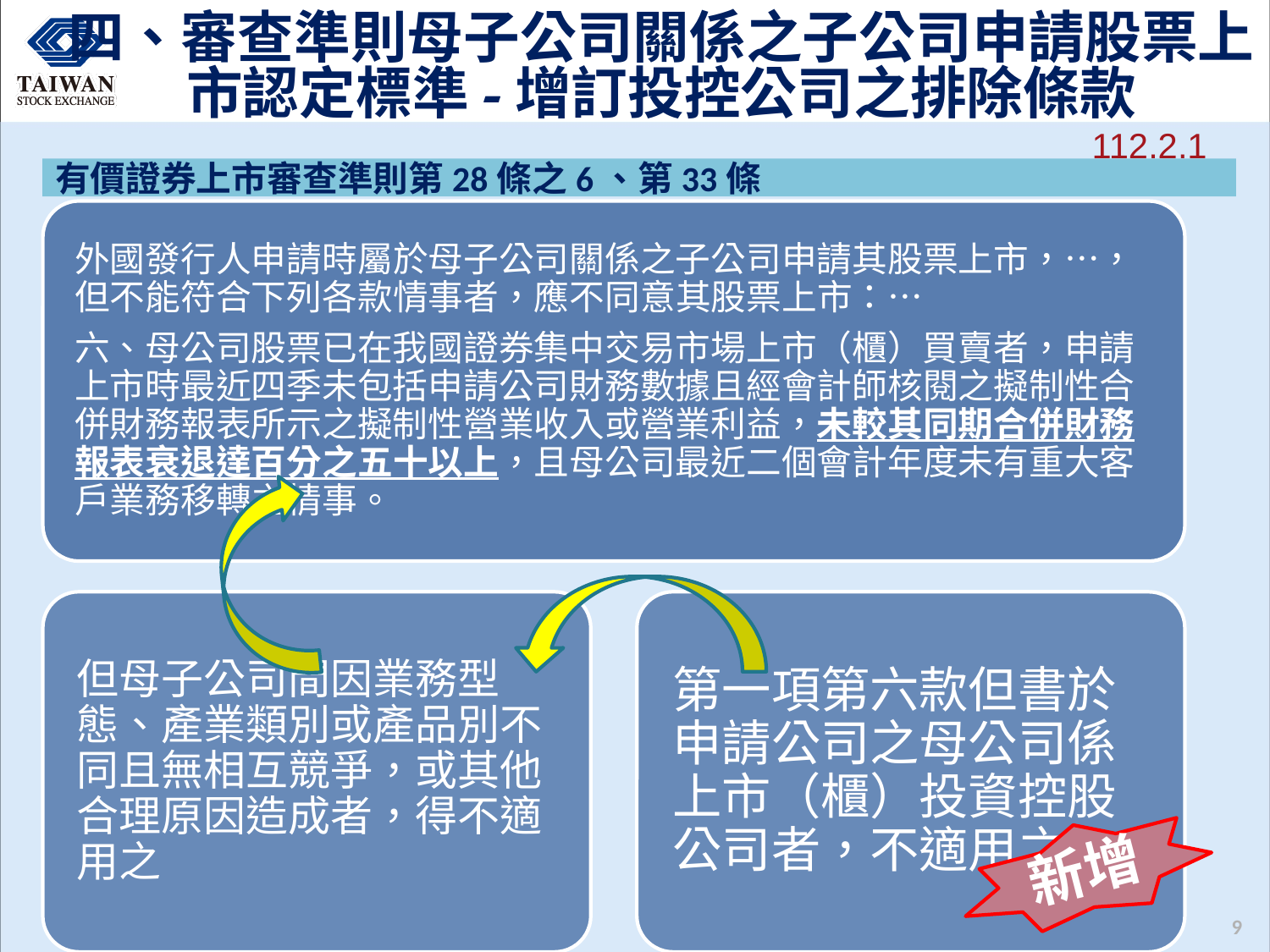

# 四、審查準則母子公司關係之子公司申請股票上市認定標準-增訂投控公司之排除條款
112.2.1
有價證券上市審查準則第28條之6、第33條
外國發行人申請時屬於母子公司關係之子公司申請其股票上市，…，但不能符合下列各款情事者，應不同意其股票上市：…
六、母公司股票已在我國證券集中交易市場上市（櫃）買賣者，申請上市時最近四季未包括申請公司財務數據且經會計師核閱之擬制性合併財務報表所示之擬制性營業收入或營業利益，未較其同期合併財務報表衰退達百分之五十以上，且母公司最近二個會計年度未有重大客戶業務移轉之情事。
但母子公司間因業務型態、產業類別或產品別不同且無相互競爭，或其他合理原因造成者，得不適用之
第一項第六款但書於申請公司之母公司係上市（櫃）投資控股公司者，不適用之

新增
9